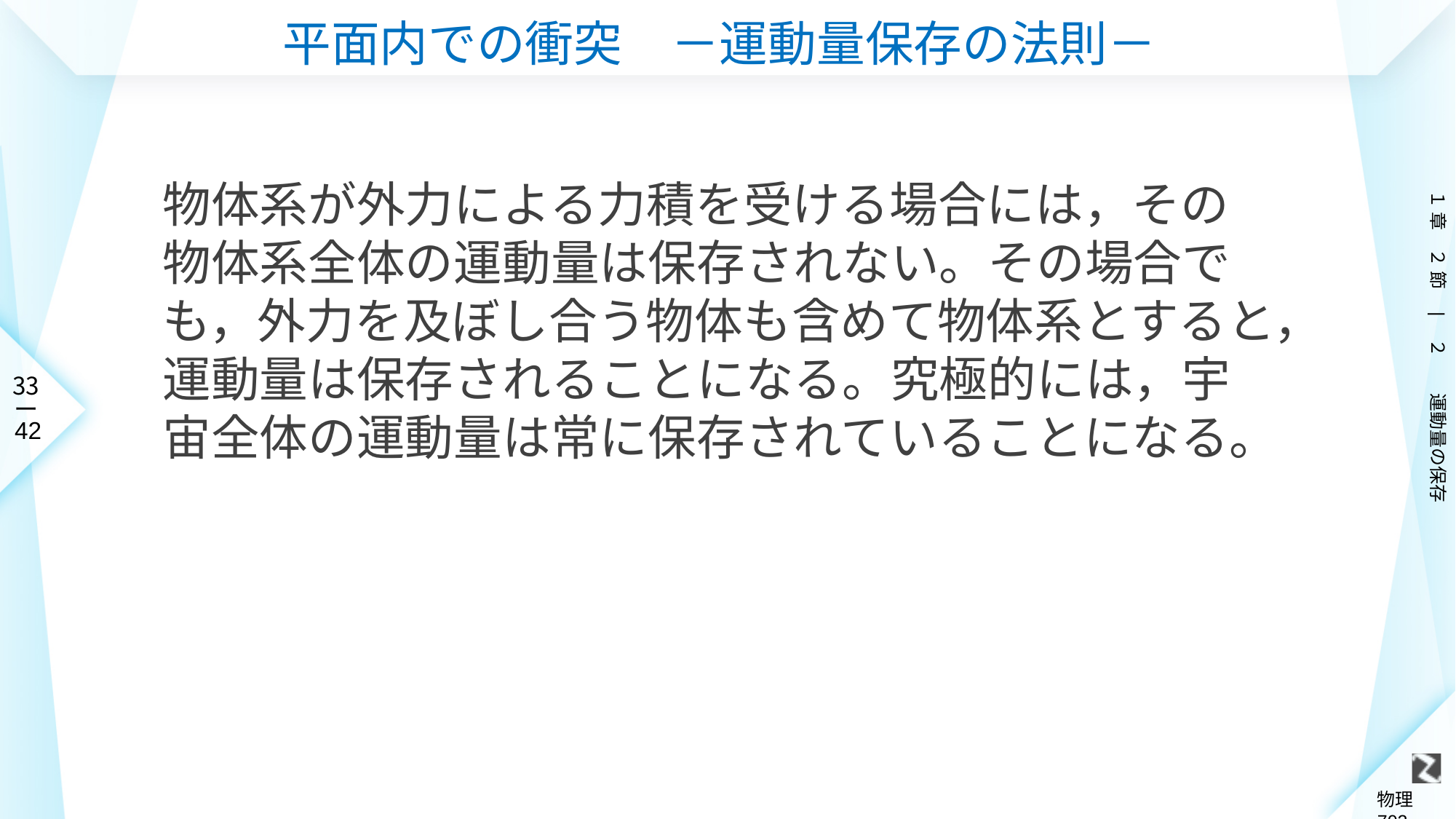

# 平面内での衝突　－運動量保存の法則－
物体系が外力による力積を受ける場合には，その物体系全体の運動量は保存されない。その場合でも，外力を及ぼし合う物体も含めて物体系とすると，運動量は保存されることになる。究極的には，宇宙全体の運動量は常に保存されていることになる。